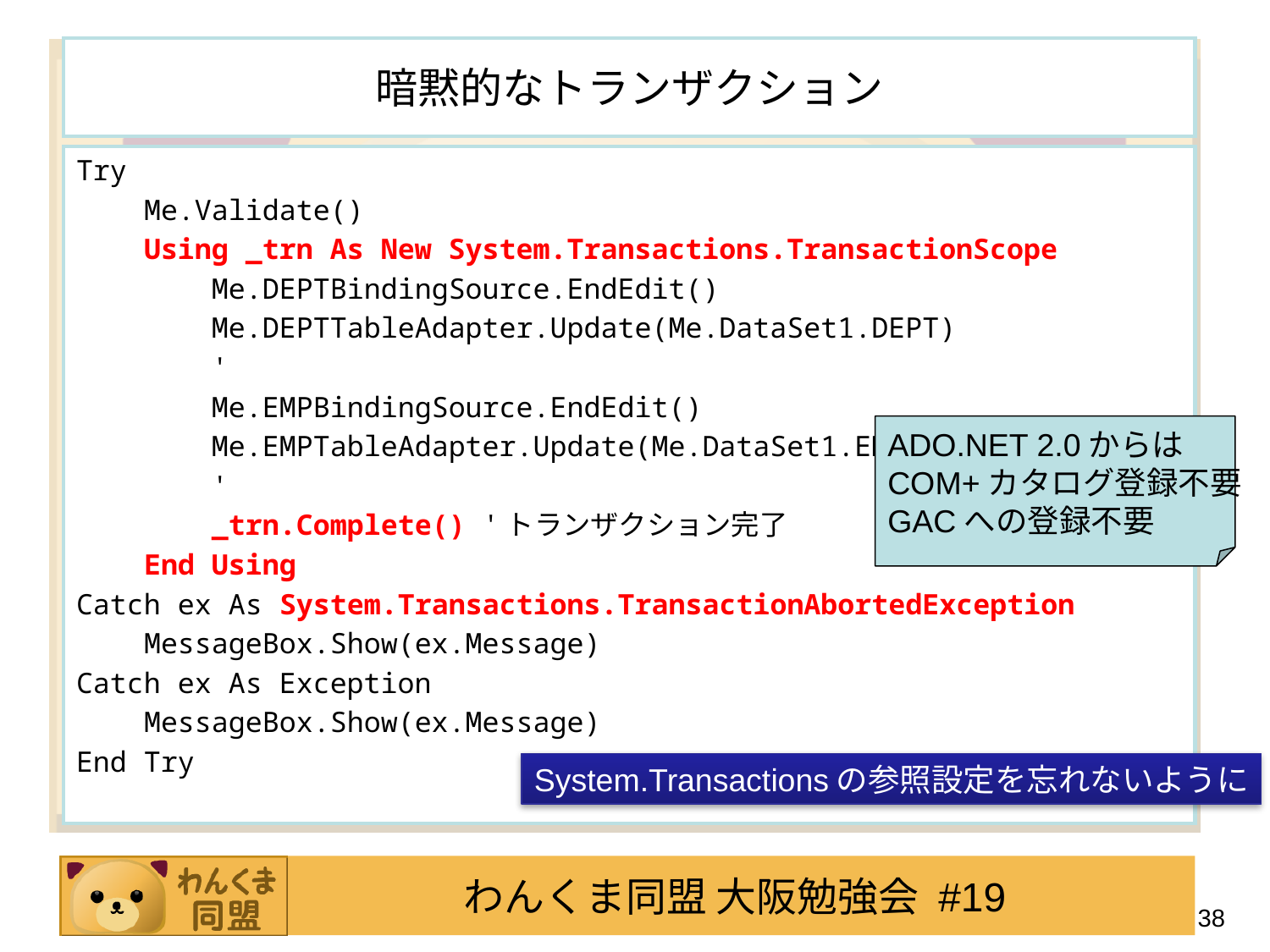

# 暗黙的なトランザクション
Try
    Me.Validate()
    Using _trn As New System.Transactions.TransactionScope
        Me.DEPTBindingSource.EndEdit()
        Me.DEPTTableAdapter.Update(Me.DataSet1.DEPT)
        '
        Me.EMPBindingSource.EndEdit()
        Me.EMPTableAdapter.Update(Me.DataSet1.EMP)
        '
        _trn.Complete() 'トランザクション完了
    End Using
Catch ex As System.Transactions.TransactionAbortedException
    MessageBox.Show(ex.Message)
Catch ex As Exception
    MessageBox.Show(ex.Message)
End Try
ADO.NET 2.0からは
COM+カタログ登録不要
GACへの登録不要
System.Transactionsの参照設定を忘れないように
38